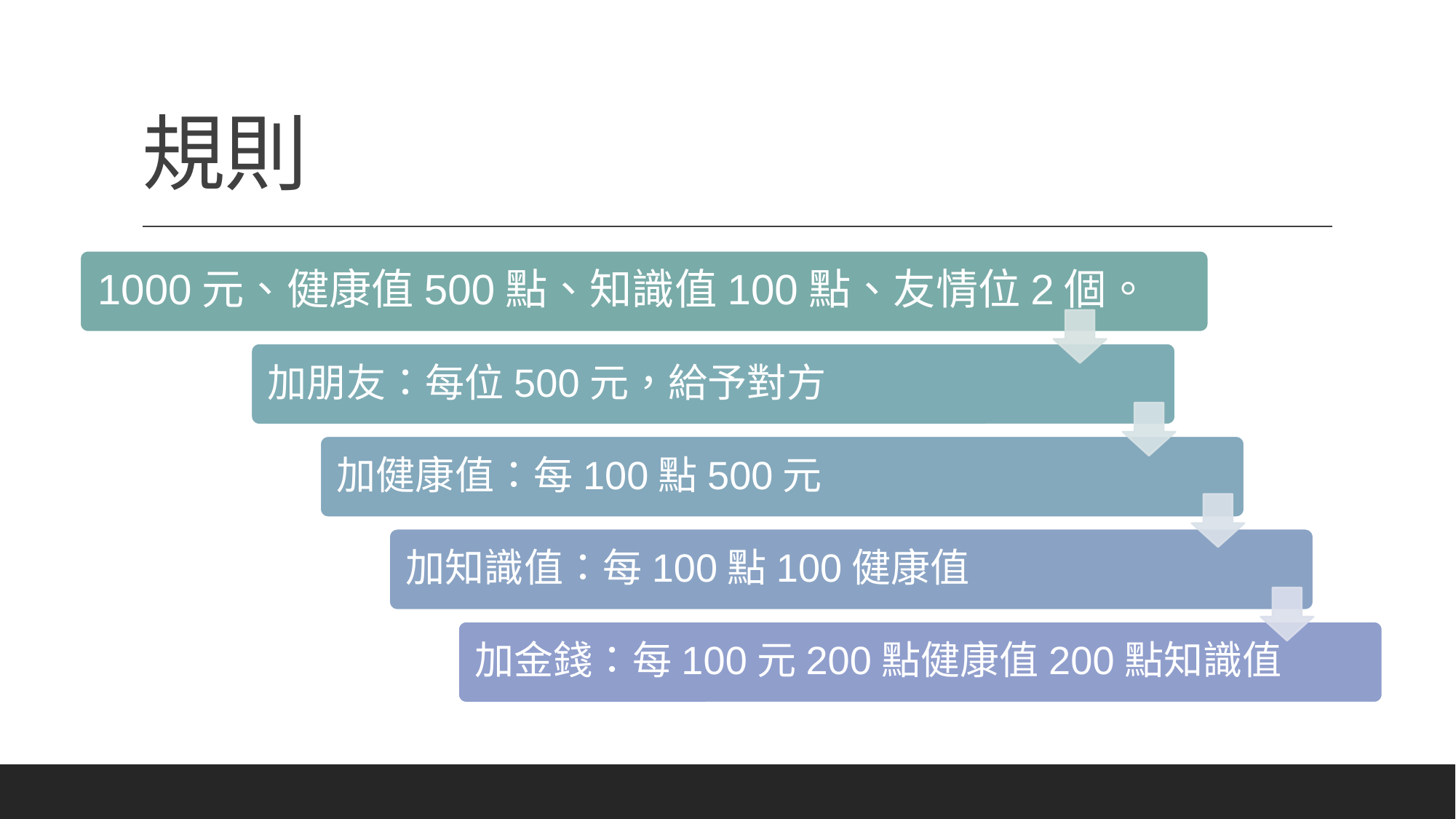

# 規則
1000元、健康值500點、知識值100點、友情位2個。
加朋友：每位500元，給予對方
加健康值：每100點500元
加知識值：每100點100健康值
加金錢：每100元200點健康值200點知識值